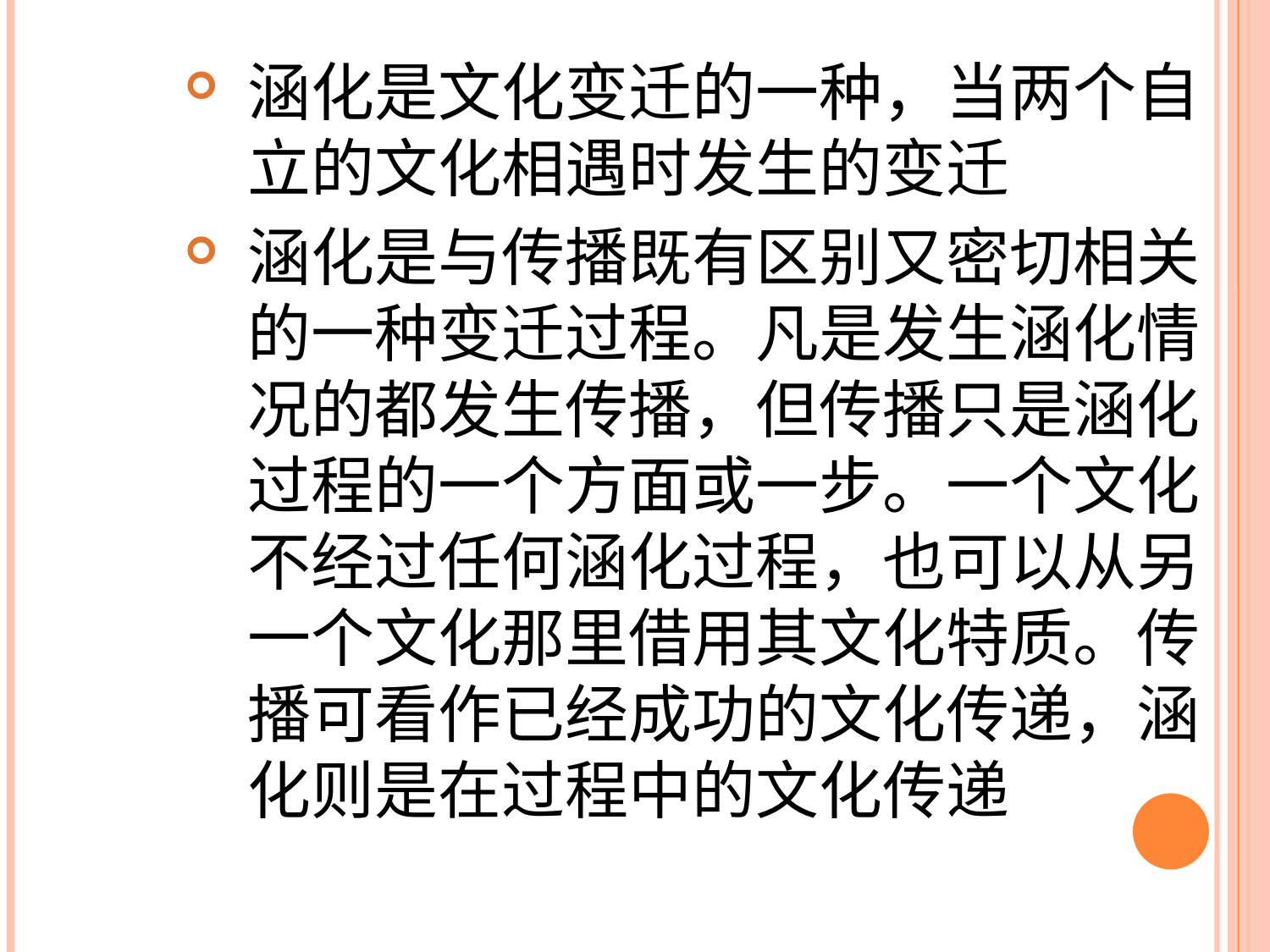

涵化是文化变迁的一种，当两个自立的文化相遇时发生的变迁
涵化是与传播既有区别又密切相关的一种变迁过程。凡是发生涵化情况的都发生传播，但传播只是涵化过程的一个方面或一步。一个文化不经过任何涵化过程，也可以从另一个文化那里借用其文化特质。传播可看作已经成功的文化传递，涵化则是在过程中的文化传递